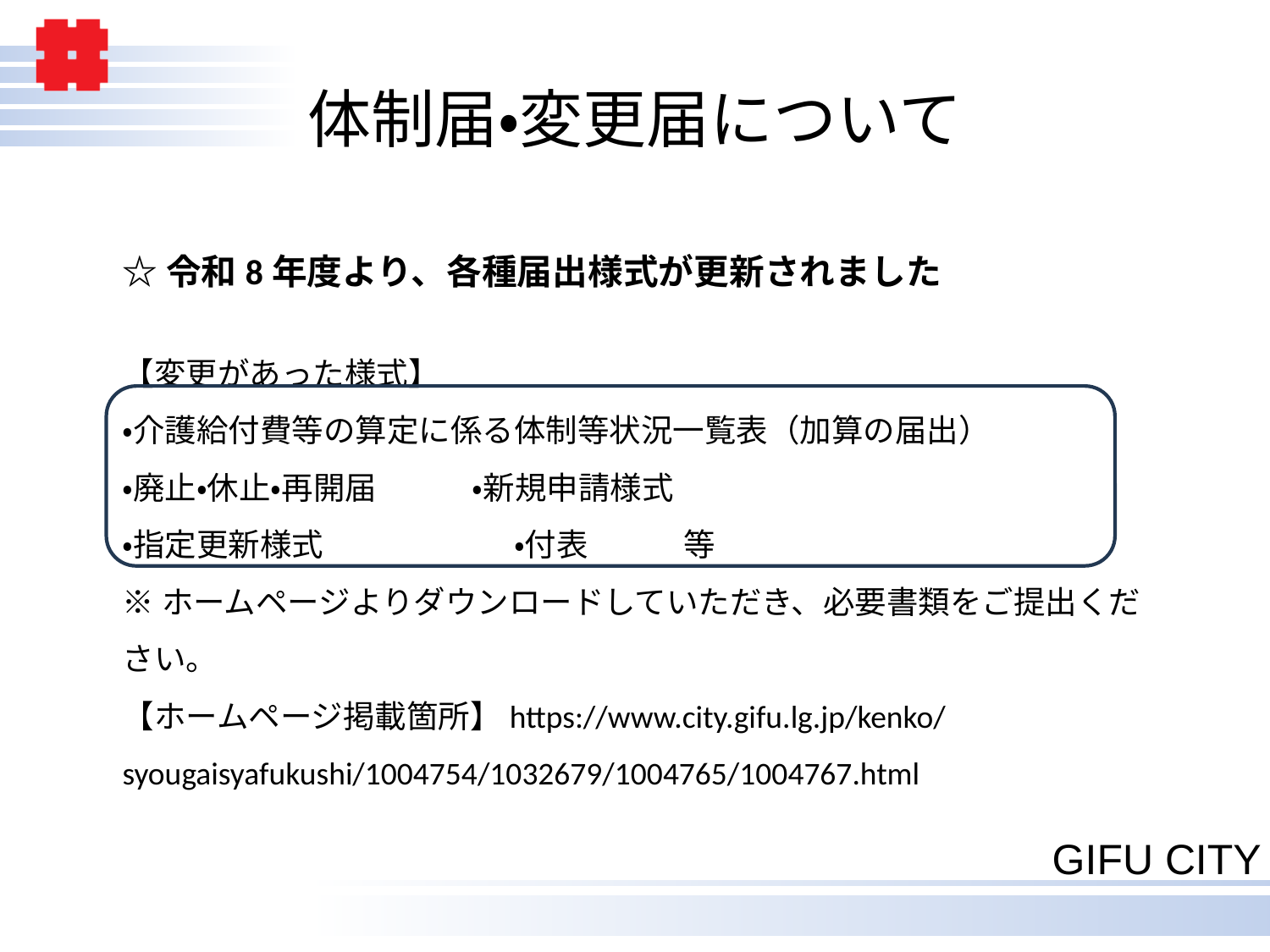

# 体制届・変更届について
☆令和8年度より、各種届出様式が更新されました

【変更があった様式】
・介護給付費等の算定に係る体制等状況一覧表（加算の届出）
・廃止・休止・再開届　　　・新規申請様式
・指定更新様式　　　　　　・付表　　　等
※ホームページよりダウンロードしていただき、必要書類をご提出ください。
【ホームページ掲載箇所】https://www.city.gifu.lg.jp/kenko/syougaisyafukushi/1004754/1032679/1004765/1004767.html